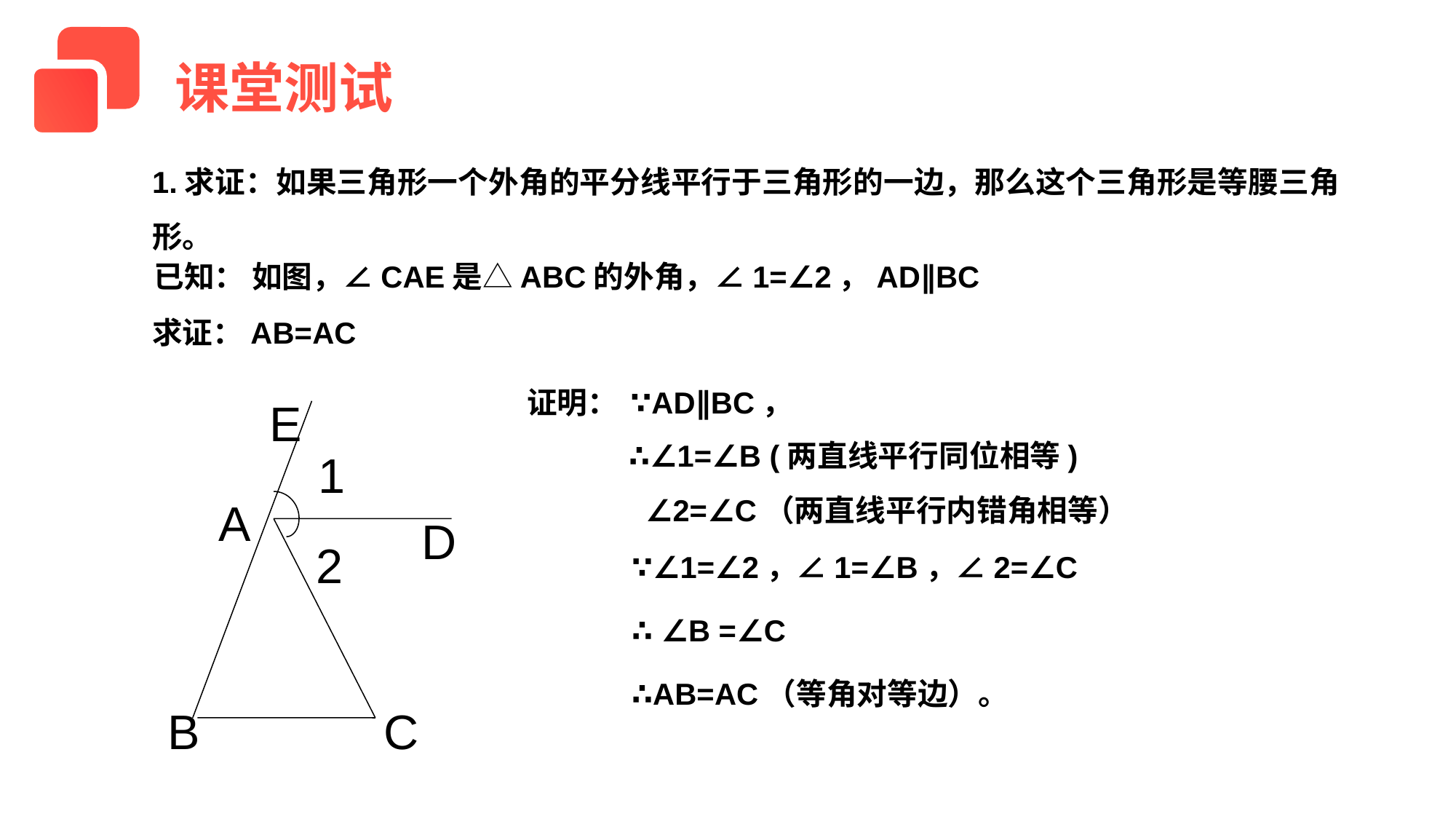

课堂测试
1.求证：如果三角形一个外角的平分线平行于三角形的一边，那么这个三角形是等腰三角形。
已知： 如图，∠CAE是△ABC的外角，∠1=∠2，AD∥BC
求证：AB=AC
证明：
∵AD∥BC，
E

1
A

D

2
B
C

∴∠1=∠B (两直线平行同位相等)
  ∠2=∠C（两直线平行内错角相等）
∵∠1=∠2，∠1=∠B，∠2=∠C

∴ ∠B =∠C
∴AB=AC（等角对等边）。